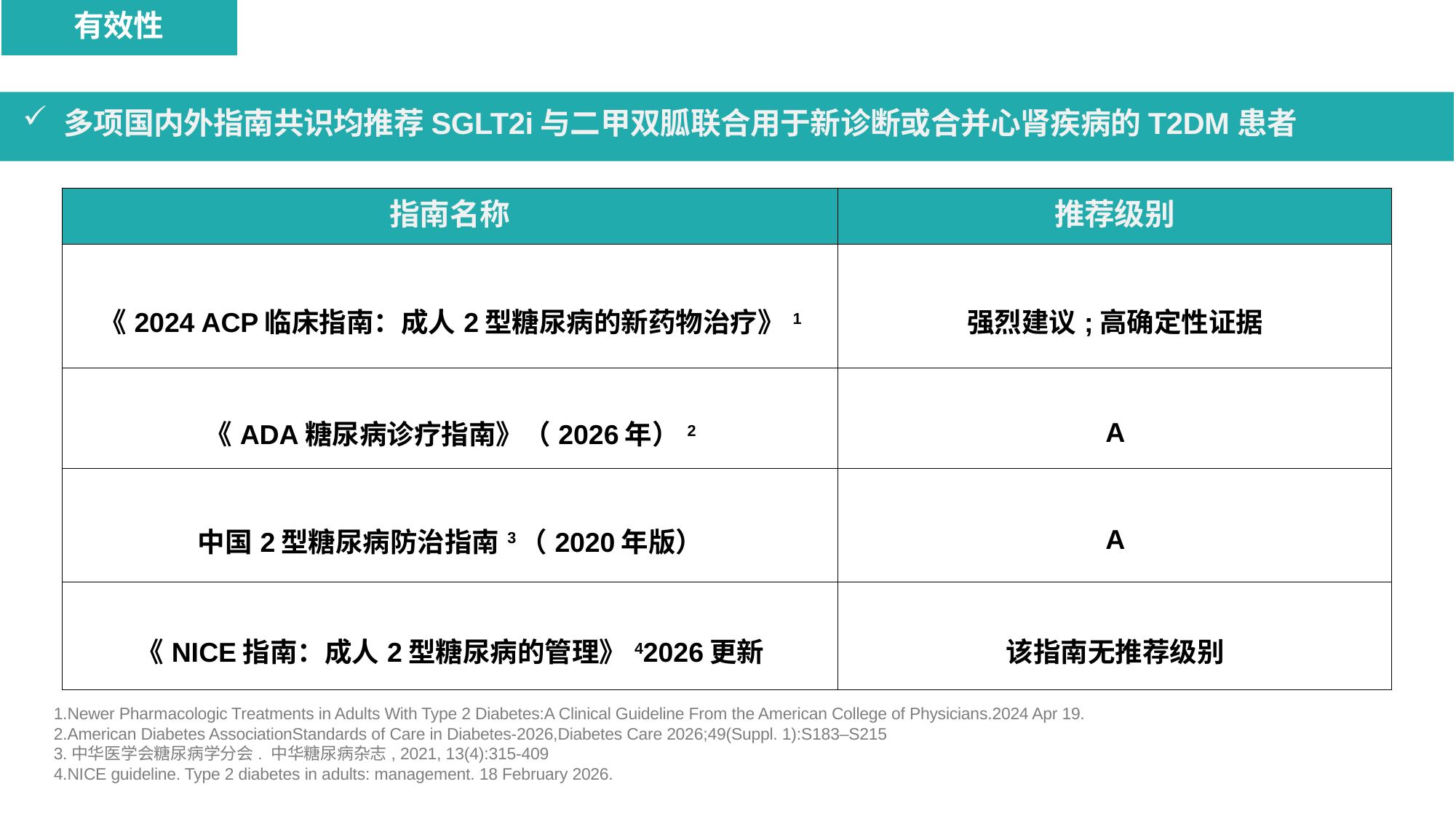

有效性

多项国内外指南共识均推荐SGLT2i与二甲双胍联合用于新诊断或合并心肾疾病的T2DM患者

| 指南名称 | 推荐级别 |
| --- | --- |
| 《2024 ACP临床指南：成人2型糖尿病的新药物治疗》1 | 强烈建议;高确定性证据 |
| 《ADA糖尿病诊疗指南》（2026年）2 | A |
| 中国2型糖尿病防治指南3（2020年版） | A |
| 《NICE指南：成人2型糖尿病的管理》42026更新 | 该指南无推荐级别 |
1.Newer Pharmacologic Treatments in Adults With Type 2 Diabetes:A Clinical Guideline From the American College of Physicians.2024 Apr 19.
2.American Diabetes AssociationStandards of Care in Diabetes-2026,Diabetes Care 2026;49(Suppl. 1):S183–S215
3.中华医学会糖尿病学分会. 中华糖尿病杂志, 2021, 13(4):315-409
4.NICE guideline. Type 2 diabetes in adults: management. 18 February 2026.

8